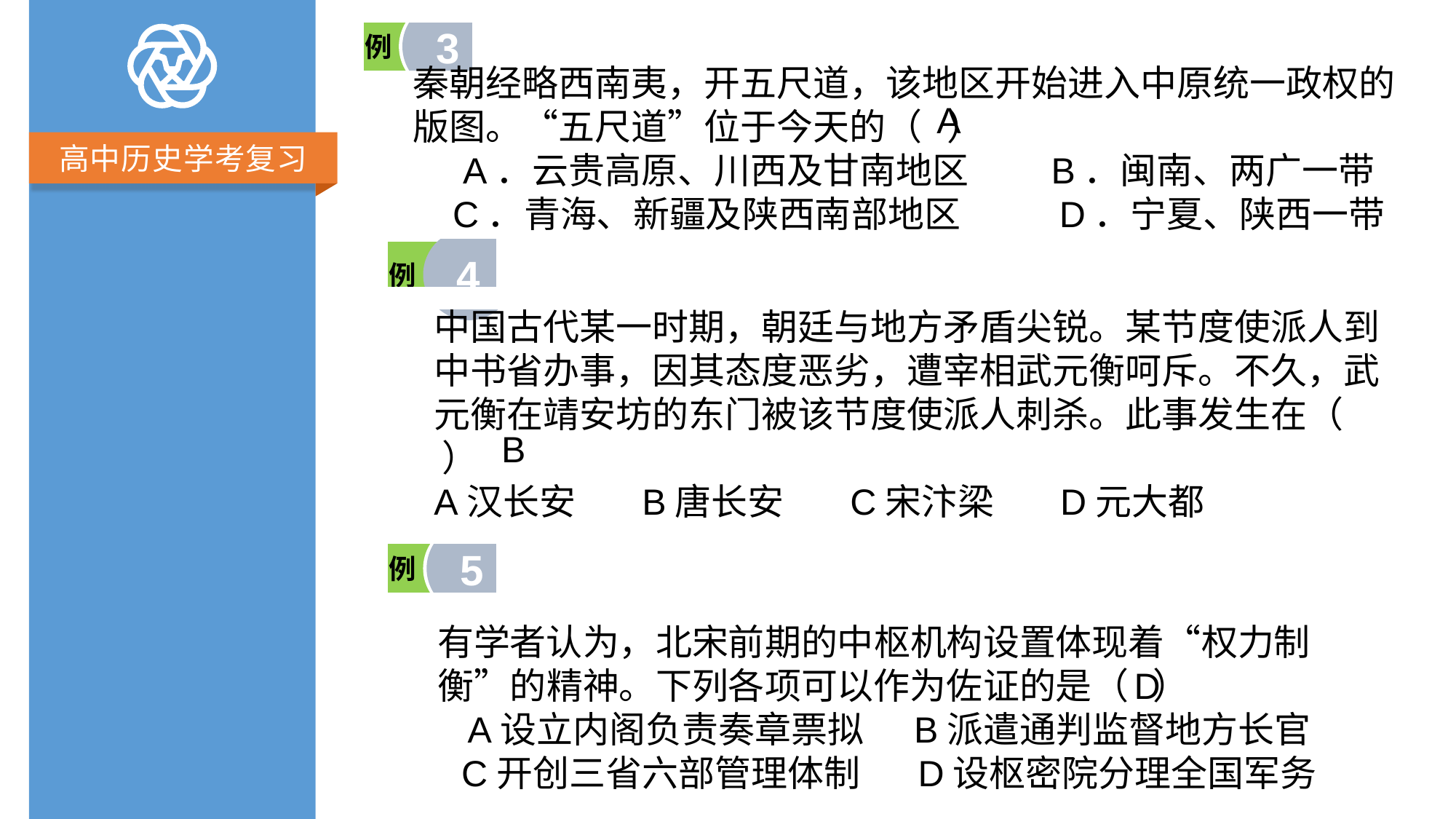

3

例
秦朝经略西南夷，开五尺道，该地区开始进入中原统一政权的版图。“五尺道”位于今天的（   ）
 A．云贵高原、川西及甘南地区         B．闽南、两广一带
 C．青海、新疆及陕西南部地区           D．宁夏、陕西一带
A

4
例

中国古代某一时期，朝廷与地方矛盾尖锐。某节度使派人到中书省办事，因其态度恶劣，遭宰相武元衡呵斥。不久，武元衡在靖安坊的东门被该节度使派人刺杀。此事发生在（   ）
A汉长安       B唐长安       C宋汴梁       D元大都
B

5

例
有学者认为，北宋前期的中枢机构设置体现着“权力制衡”的精神。下列各项可以作为佐证的是（   ）
A设立内阁负责奏章票拟     B派遣通判监督地方长官
C开创三省六部管理体制      D设枢密院分理全国军务
 D